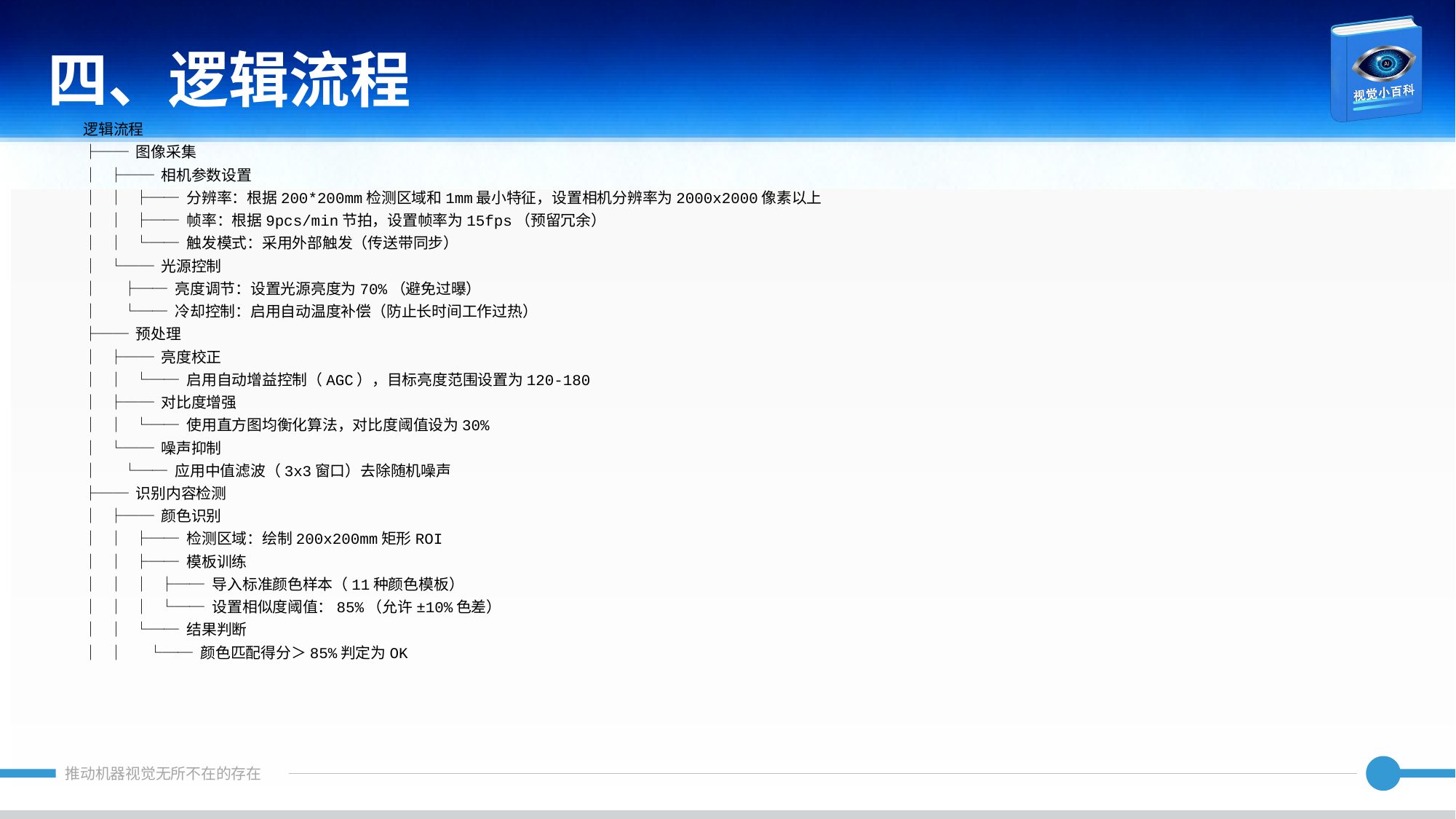

四、逻辑流程

逻辑流程
├── 图像采集
│   ├── 相机参数设置
│   │   ├── 分辨率：根据200*200mm检测区域和1mm最小特征，设置相机分辨率为2000x2000像素以上
│   │   ├── 帧率：根据9pcs/min节拍，设置帧率为15fps（预留冗余）
│   │   └── 触发模式：采用外部触发（传送带同步）
│   └── 光源控制
│       ├── 亮度调节：设置光源亮度为70%（避免过曝）
│       └── 冷却控制：启用自动温度补偿（防止长时间工作过热）
├── 预处理
│   ├── 亮度校正
│   │   └── 启用自动增益控制（AGC），目标亮度范围设置为120-180
│   ├── 对比度增强
│   │   └── 使用直方图均衡化算法，对比度阈值设为30%
│   └── 噪声抑制
│       └── 应用中值滤波（3x3窗口）去除随机噪声
├── 识别内容检测
│   ├── 颜色识别
│   │   ├── 检测区域：绘制200x200mm矩形ROI
│   │   ├── 模板训练
│   │   │   ├── 导入标准颜色样本（11种颜色模板）
│   │   │   └── 设置相似度阈值：85%（允许±10%色差）
│   │   └── 结果判断
│   │       └── 颜色匹配得分＞85%判定为OK
8